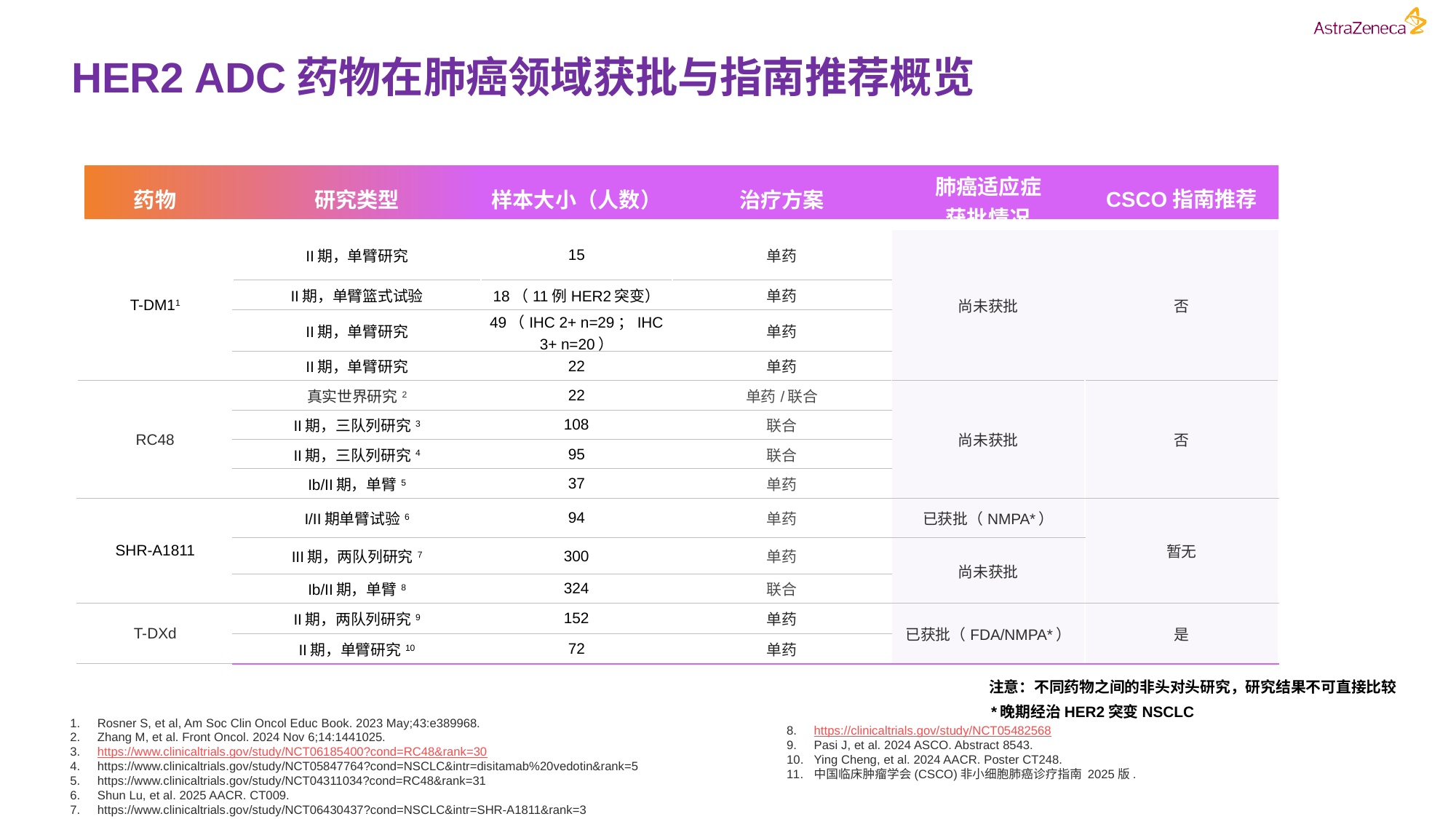

HER2 ADC药物在肺癌领域获批与指南推荐概览
| 药物 | 研究类型 | 样本大小（人数） | 治疗方案 | 肺癌适应症 获批情况 | CSCO指南推荐 |
| --- | --- | --- | --- | --- | --- |
| T-DM11 | II期，单臂研究 | 15 | 单药 | 尚未获批 | 否 |
|  | II期，单臂篮式试验 | 18（11例HER2突变） | 单药 |  |  |
|  | II期，单臂研究 | 49（IHC 2+ n=29；IHC 3+ n=20） | 单药 |  |  |
|  | II期，单臂研究 | 22 | 单药 |  |  |
| RC48 | 真实世界研究2 | 22 | 单药/联合 | 尚未获批 | 否 |
|  | II期，三队列研究3 | 108 | 联合 |  |  |
|  | II期，三队列研究4 | 95 | 联合 |  |  |
|  | Ib/II期，单臂5 | 37 | 单药 |  |  |
| SHR-A1811 | I/II期单臂试验6 | 94 | 单药 | 已获批（NMPA\*） | 暂无 |
|  | III期，两队列研究7 | 300 | 单药 | 尚未获批 |  |
|  | Ib/II期，单臂8 | 324 | 联合 |  |  |
| T-DXd | II期，两队列研究9 | 152 | 单药 | 已获批（FDA/NMPA\*） | 是 |
|  | II期，单臂研究10 | 72 | 单药 |  |  |

Rosner S, et al, Am Soc Clin Oncol Educ Book. 2023 May;43:e389968.
2025 CSCO非小细胞肺癌诊疗指南
NCCN Clinical Practice Guidelines in Oncology：Non-Small Cell Lung Cancer(V3.2023).
注意：不同药物之间的非头对头研究，研究结果不可直接比较
*晚期经治HER2突变NSCLC
Rosner S, et al, Am Soc Clin Oncol Educ Book. 2023 May;43:e389968.
Zhang M, et al. Front Oncol. 2024 Nov 6;14:1441025.
https://www.clinicaltrials.gov/study/NCT06185400?cond=RC48&rank=30
https://www.clinicaltrials.gov/study/NCT05847764?cond=NSCLC&intr=disitamab%20vedotin&rank=5
https://www.clinicaltrials.gov/study/NCT04311034?cond=RC48&rank=31
Shun Lu, et al. 2025 AACR. CT009.
https://www.clinicaltrials.gov/study/NCT06430437?cond=NSCLC&intr=SHR-A1811&rank=3
https://clinicaltrials.gov/study/NCT05482568
Pasi J, et al. 2024 ASCO. Abstract 8543.
Ying Cheng, et al. 2024 AACR. Poster CT248.
中国临床肿瘤学会(CSCO)非小细胞肺癌诊疗指南 2025版.